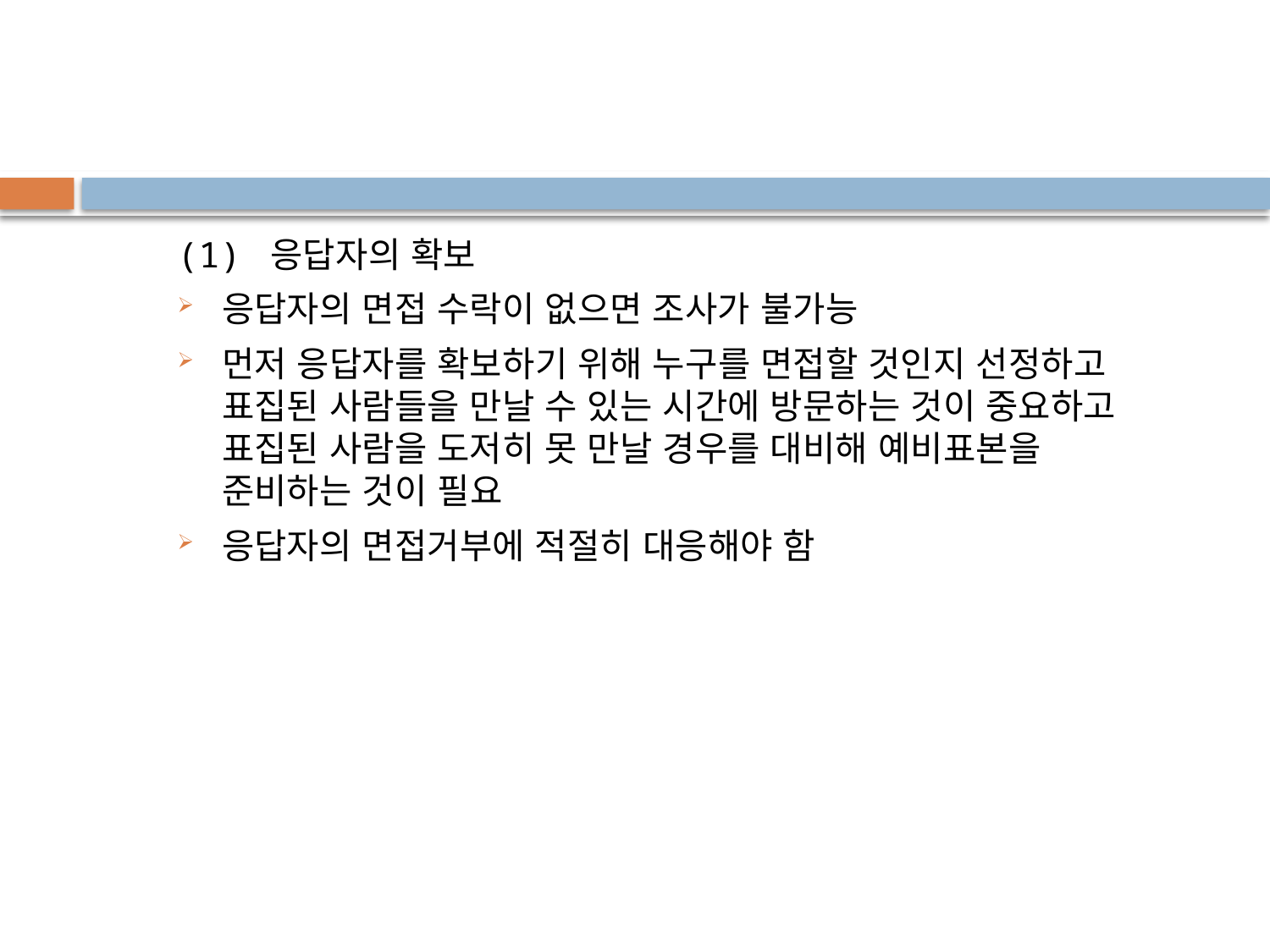

(1) 응답자의 확보
응답자의 면접 수락이 없으면 조사가 불가능
먼저 응답자를 확보하기 위해 누구를 면접할 것인지 선정하고 표집된 사람들을 만날 수 있는 시간에 방문하는 것이 중요하고 표집된 사람을 도저히 못 만날 경우를 대비해 예비표본을 준비하는 것이 필요
응답자의 면접거부에 적절히 대응해야 함